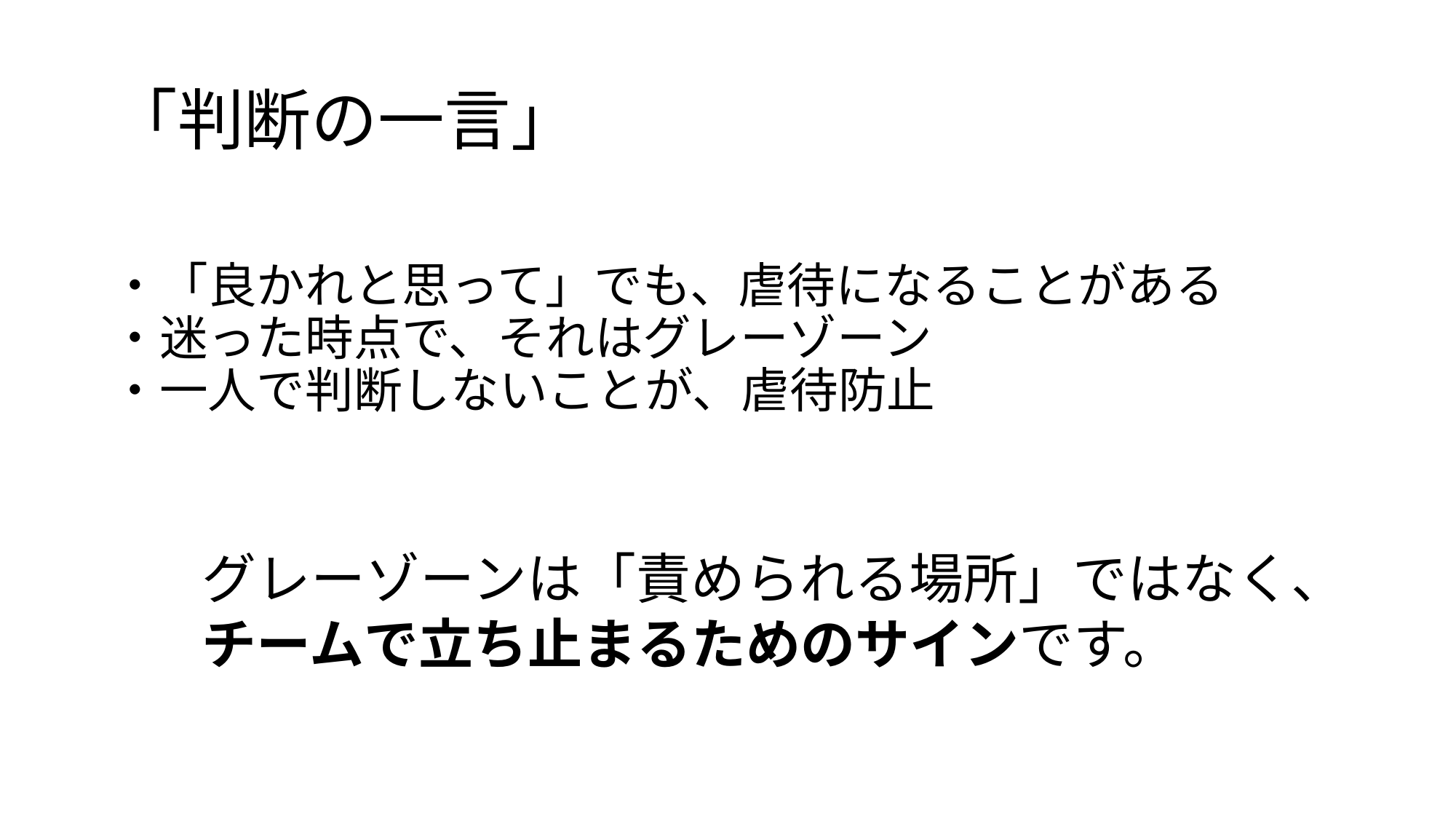

# 「判断の一言」
・「良かれと思って」でも、虐待になることがある
・迷った時点で、それはグレーゾーン
・一人で判断しないことが、虐待防止
グレーゾーンは「責められる場所」ではなく、
チームで立ち止まるためのサインです。